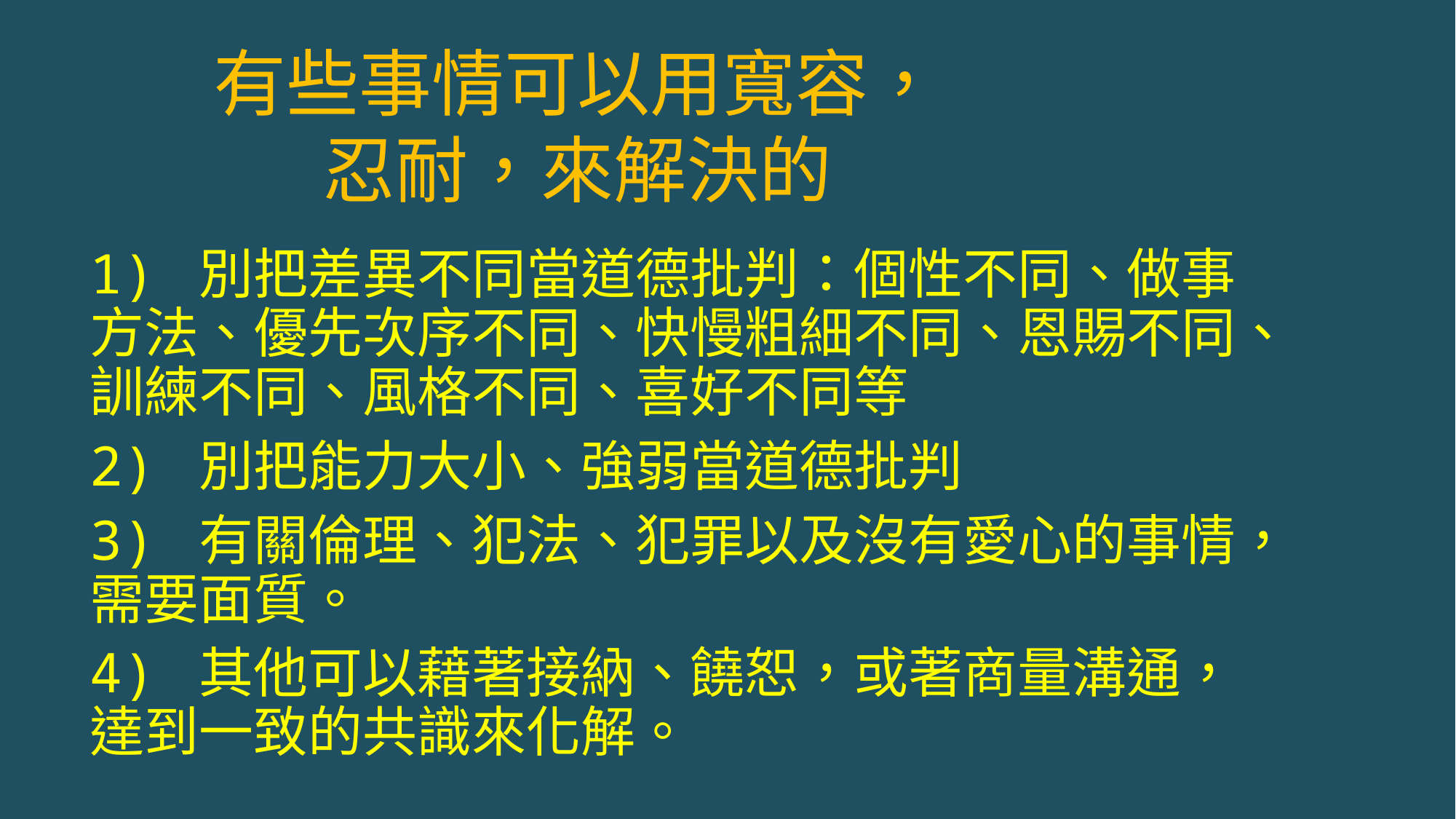

有些事情可以用寬容，
忍耐，來解決的
1)	別把差異不同當道德批判：個性不同、做事方法、優先次序不同、快慢粗細不同、恩賜不同、訓練不同、風格不同、喜好不同等
2)	別把能力大小、強弱當道德批判
3)	有關倫理、犯法、犯罪以及沒有愛心的事情，需要面質。
4)	其他可以藉著接納、饒恕，或著商量溝通，達到一致的共識來化解。